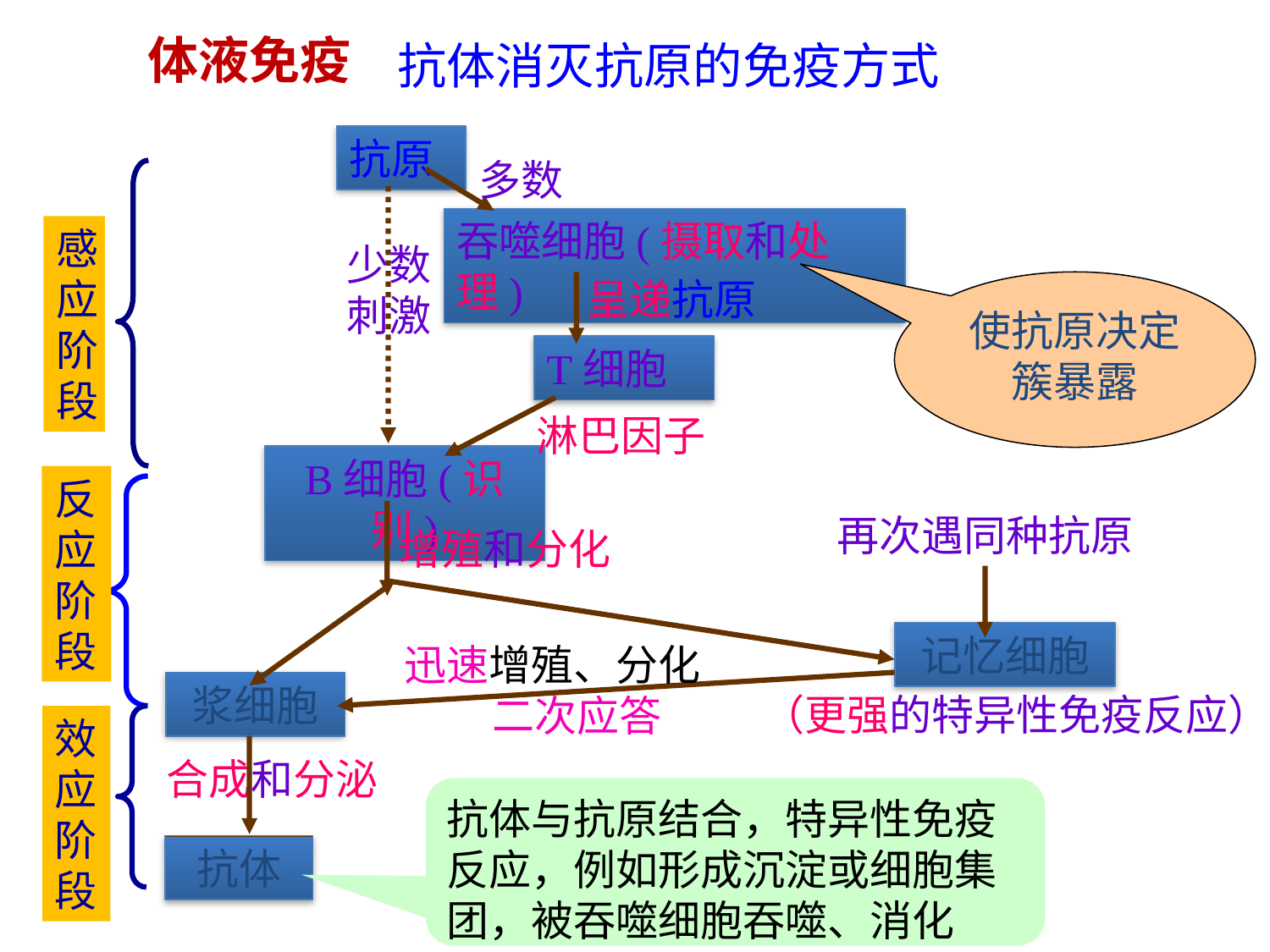

# 体液免疫
抗体消灭抗原的免疫方式
抗原
多数

吞噬细胞(摄取和处理)
感应
阶段
少数刺激
呈递抗原

使抗原决定簇暴露
T细胞

淋巴因子
B细胞(识别)
反应
阶段

再次遇同种抗原
增殖和分化

记忆细胞
迅速增殖、分化
浆细胞

二次应答
（更强的特异性免疫反应）
效应
阶段

合成和分泌
抗体与抗原结合，特异性免疫反应，例如形成沉淀或细胞集团，被吞噬细胞吞噬、消化
抗体